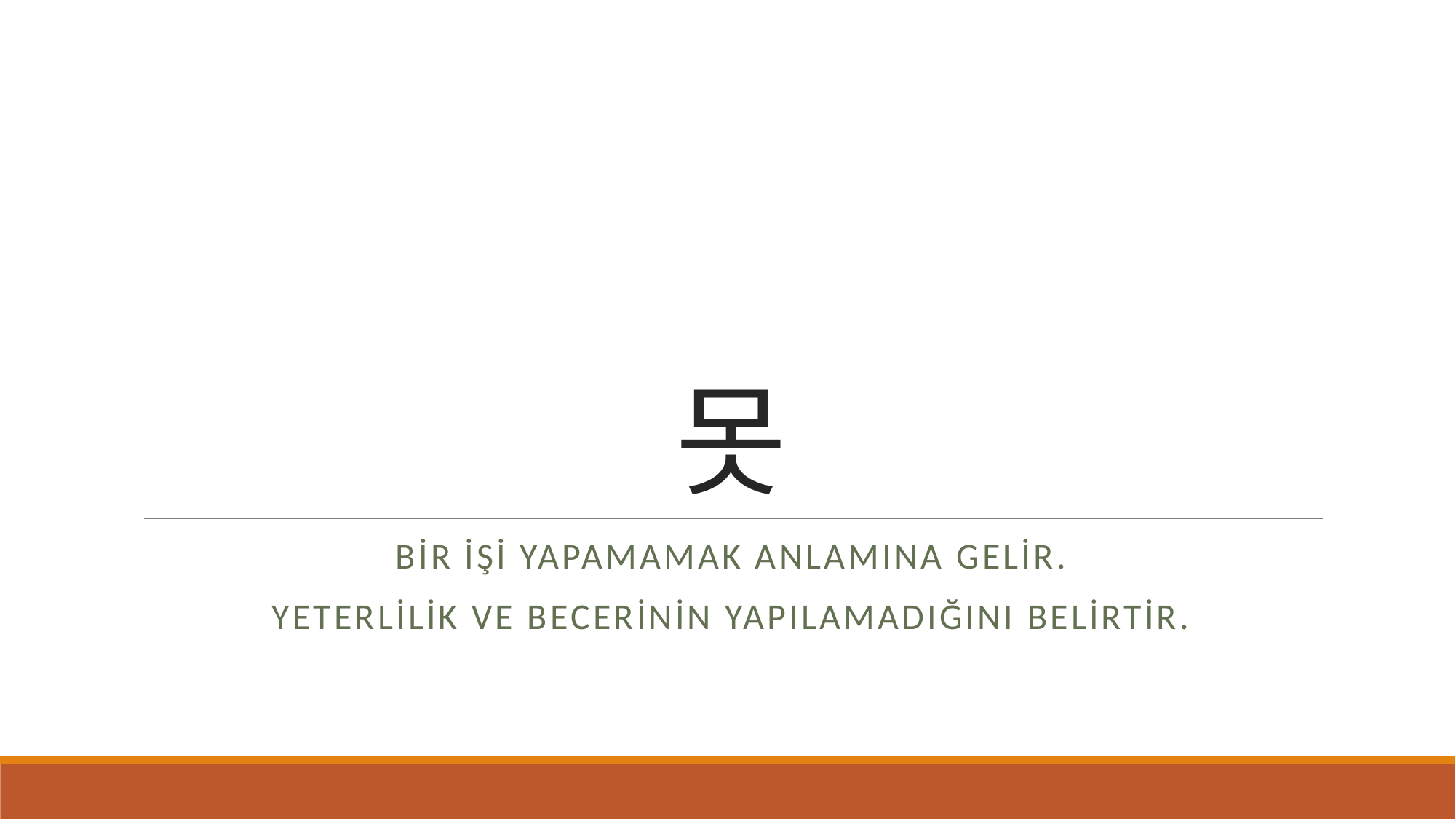

# 못
Bir işi yapamamak anlamına gelir.
Yeterlilik ve becerinin yapılamadığını belirtir.